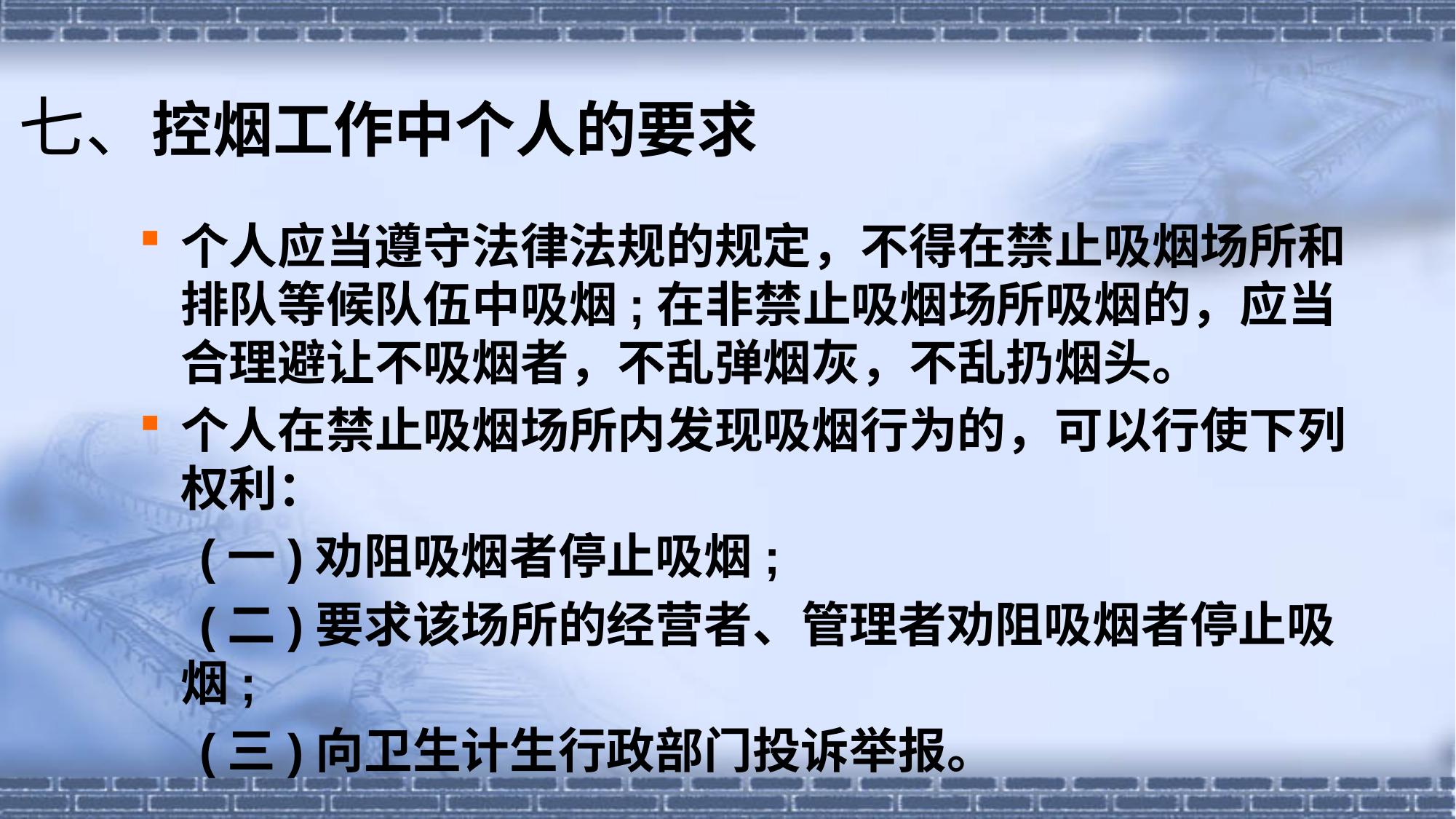

七、控烟工作中个人的要求
个人应当遵守法律法规的规定，不得在禁止吸烟场所和排队等候队伍中吸烟;在非禁止吸烟场所吸烟的，应当合理避让不吸烟者，不乱弹烟灰，不乱扔烟头。
个人在禁止吸烟场所内发现吸烟行为的，可以行使下列权利：
　(一)劝阻吸烟者停止吸烟;
　(二)要求该场所的经营者、管理者劝阻吸烟者停止吸烟;
　(三)向卫生计生行政部门投诉举报。